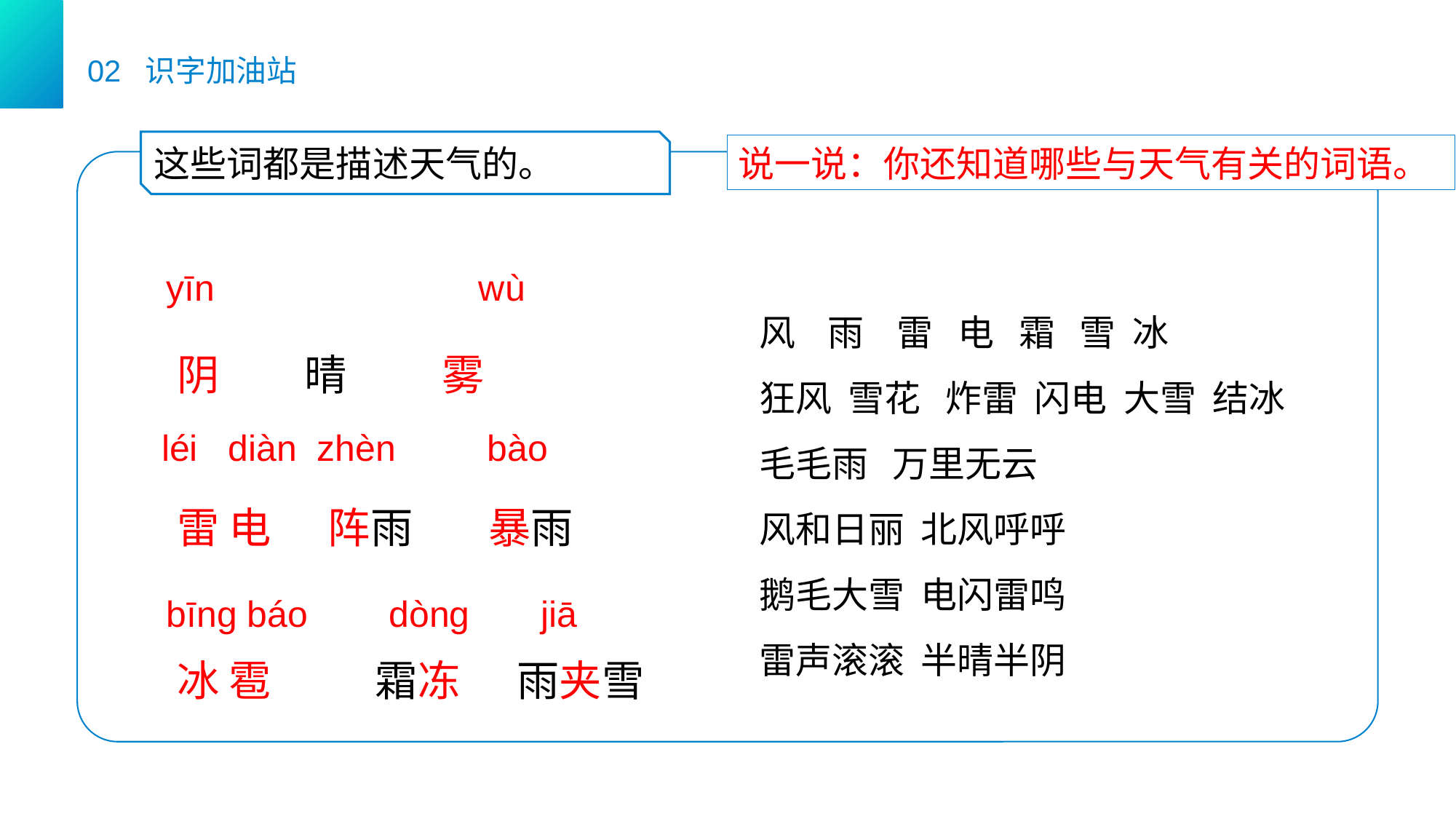

02  识字加油站
这些词都是描述天气的。
说一说：你还知道哪些与天气有关的词语。

阴         晴          雾
雷 电      阵雨        暴雨
冰 雹           霜冻      雨夹雪
yīn                          wù
 léi   diàn  zhèn         bào
bīnɡ báo        dònɡ       jiā
风    雨    雷   电   霜   雪  冰
狂风  雪花   炸雷  闪电  大雪  结冰
毛毛雨   万里无云
风和日丽  北风呼呼
鹅毛大雪  电闪雷鸣
雷声滚滚  半晴半阴